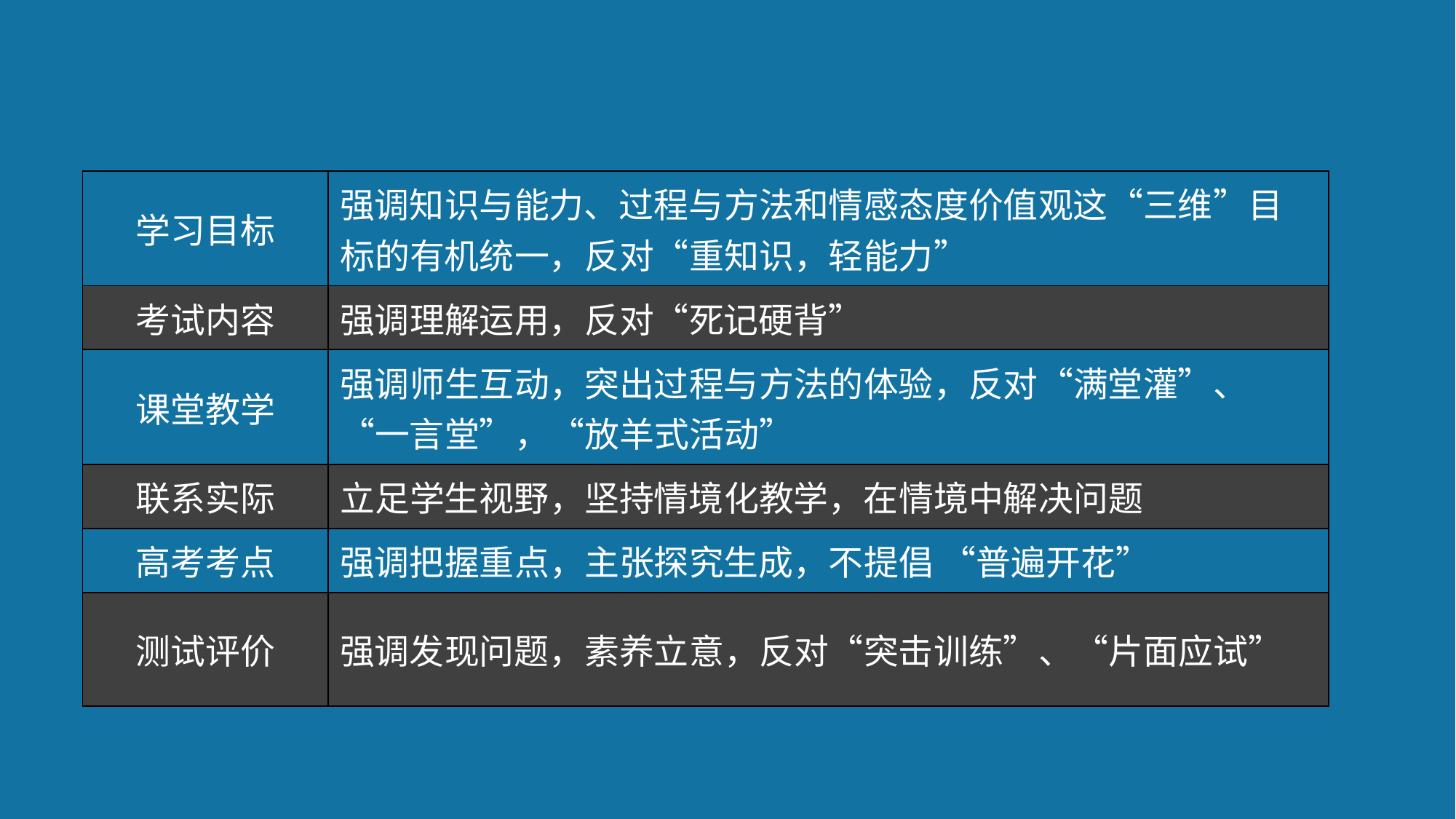

课程标准和考试说明对高考备考的积极导向作用
| 学习目标 | 强调知识与能力、过程与方法和情感态度价值观这“三维”目标的有机统一，反对“重知识，轻能力” |
| --- | --- |
| 考试内容 | 强调理解运用，反对“死记硬背” |
| 课堂教学 | 强调师生互动，突出过程与方法的体验，反对“满堂灌”、“一言堂”，“放羊式活动” |
| 联系实际 | 立足学生视野，坚持情境化教学，在情境中解决问题 |
| 高考考点 | 强调把握重点，主张探究生成，不提倡 “普遍开花” |
| 测试评价 | 强调发现问题，素养立意，反对“突击训练”、“片面应试” |